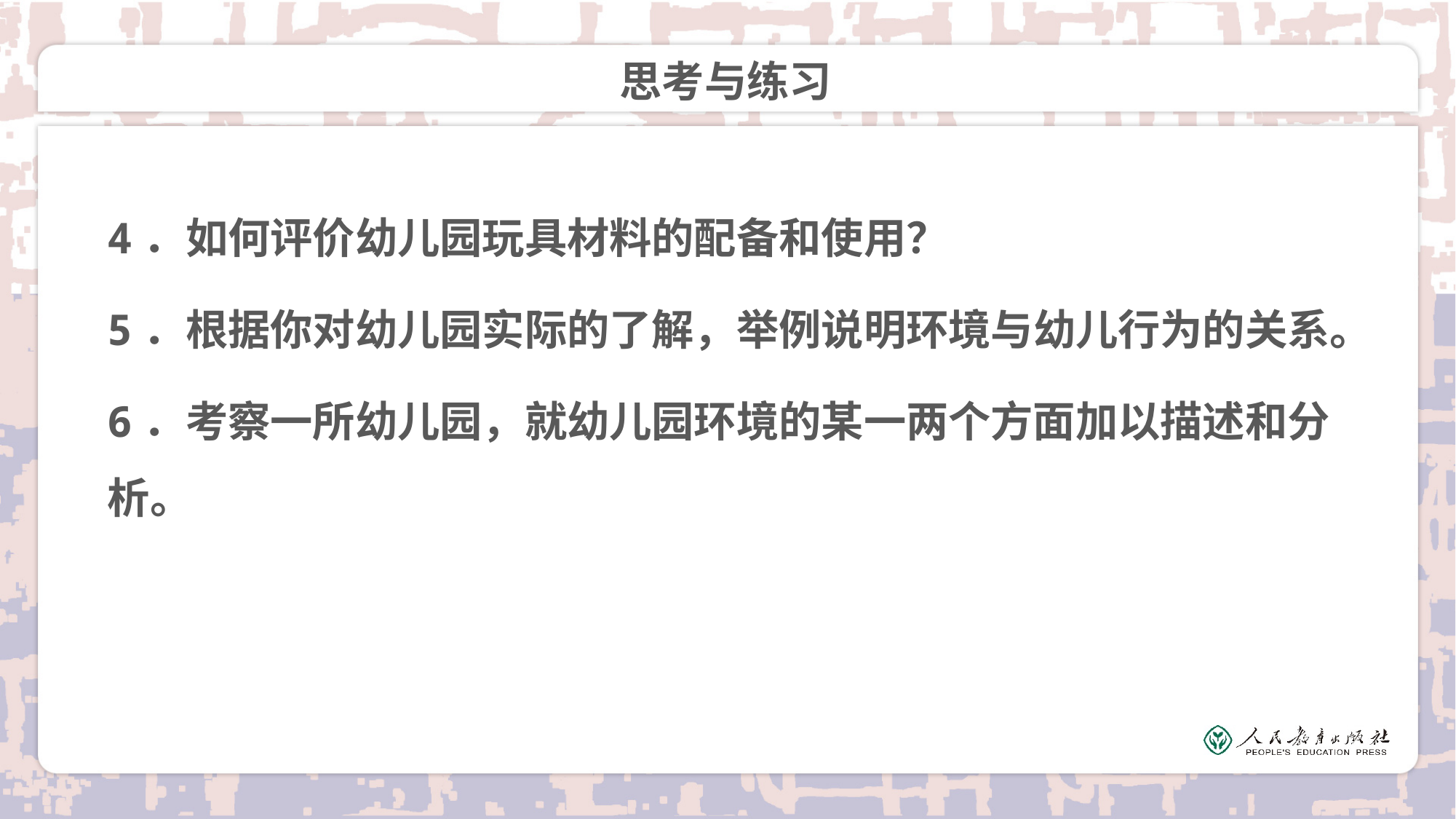

# 思考与练习
4．如何评价幼儿园玩具材料的配备和使用？
5．根据你对幼儿园实际的了解，举例说明环境与幼儿行为的关系。
6．考察一所幼儿园，就幼儿园环境的某一两个方面加以描述和分析。